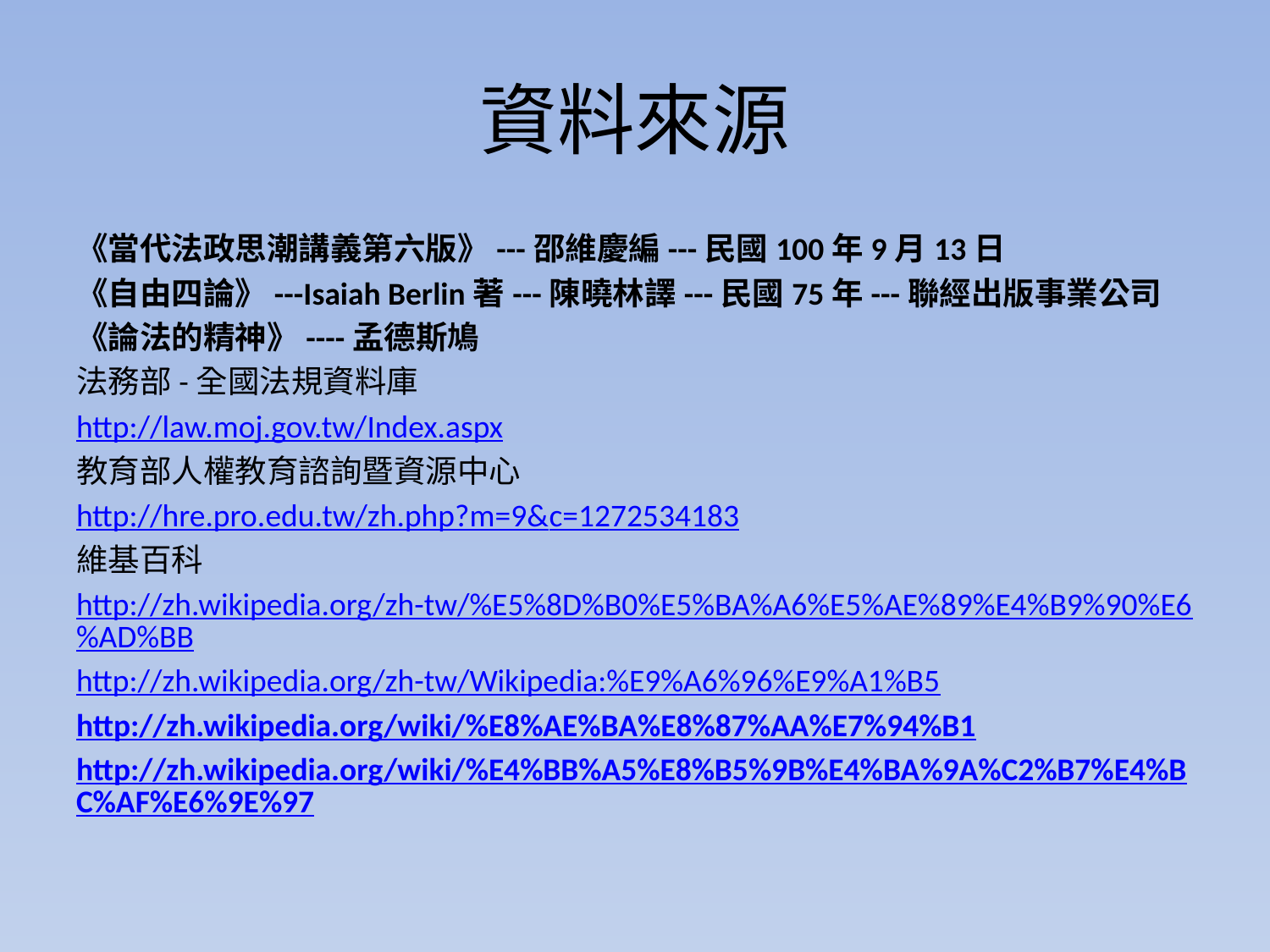

# 資料來源
《當代法政思潮講義第六版》---邵維慶編---民國100年9月13日
《自由四論》---Isaiah Berlin著---陳曉林譯---民國75年---聯經出版事業公司
《論法的精神》----孟德斯鳩
法務部-全國法規資料庫
http://law.moj.gov.tw/Index.aspx
教育部人權教育諮詢暨資源中心
http://hre.pro.edu.tw/zh.php?m=9&c=1272534183
維基百科
http://zh.wikipedia.org/zh-tw/%E5%8D%B0%E5%BA%A6%E5%AE%89%E4%B9%90%E6%AD%BB
http://zh.wikipedia.org/zh-tw/Wikipedia:%E9%A6%96%E9%A1%B5
http://zh.wikipedia.org/wiki/%E8%AE%BA%E8%87%AA%E7%94%B1
http://zh.wikipedia.org/wiki/%E4%BB%A5%E8%B5%9B%E4%BA%9A%C2%B7%E4%BC%AF%E6%9E%97